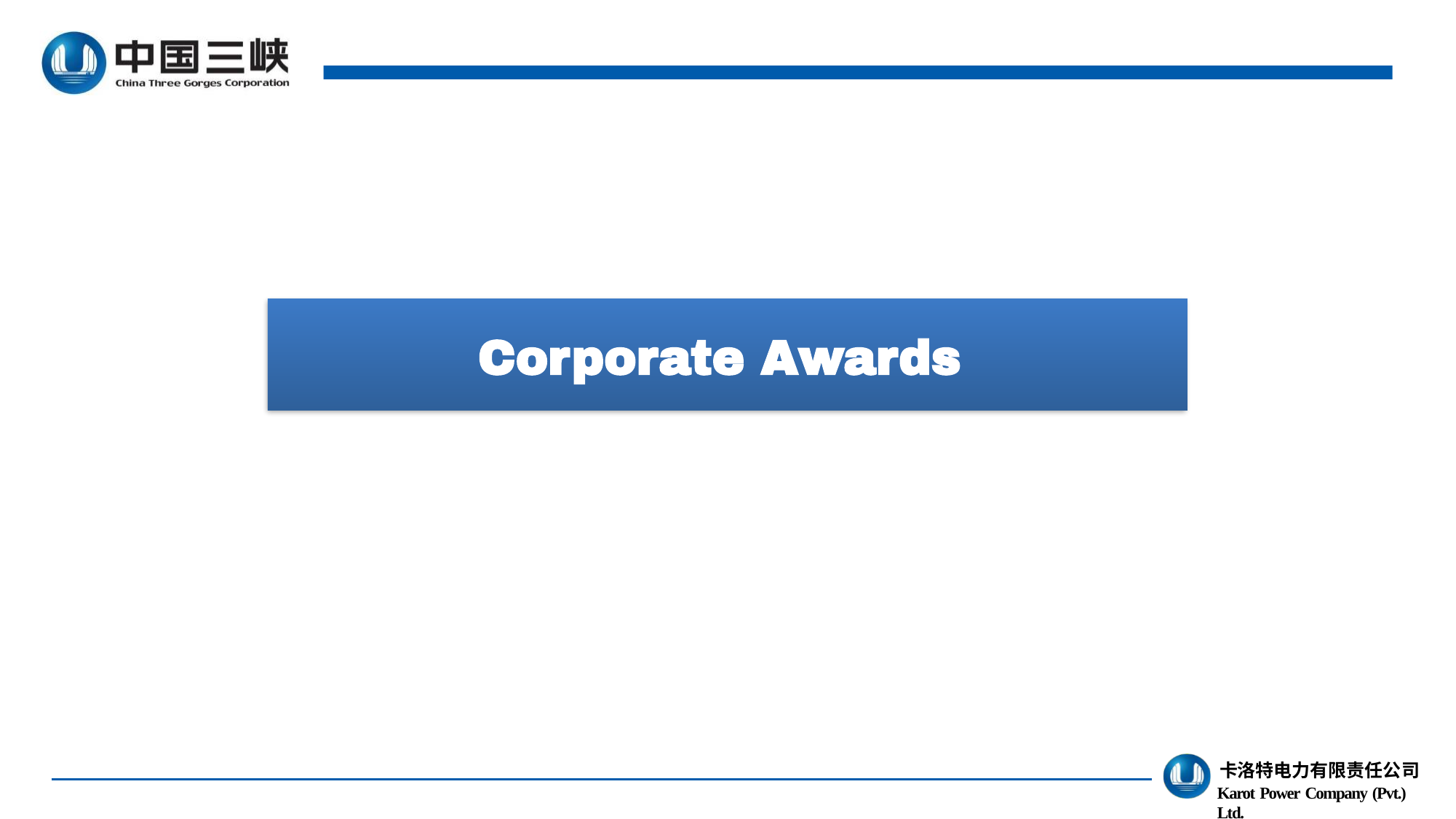

Corporate Awards
卡洛特电力有限责任公司
Karot Power Company (Pvt.) Ltd.